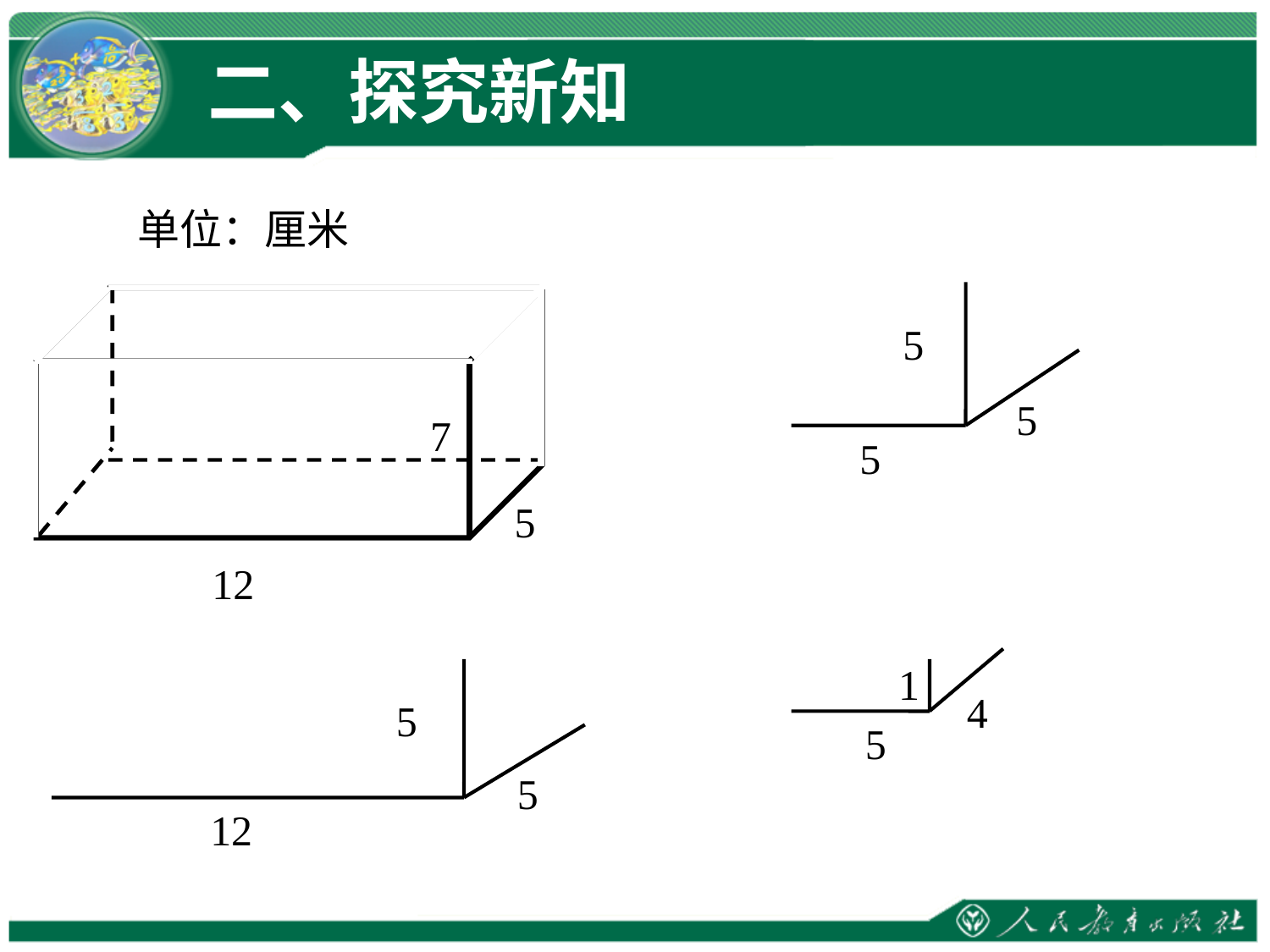

二、探究新知
单位：厘米

5

5

5

5
12

7

1

4

5

5

5

12